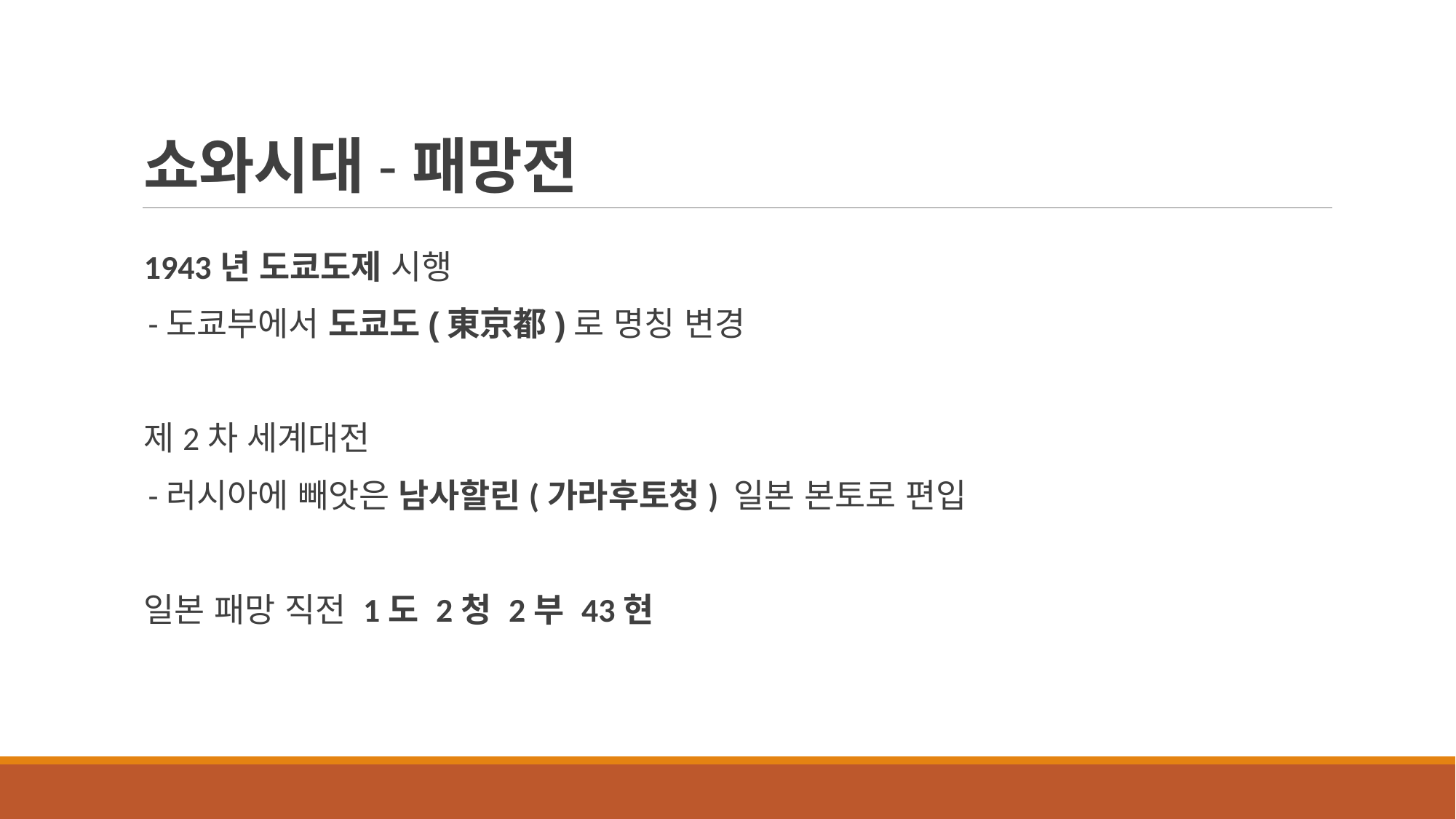

# 쇼와시대-패망전
1943년 도쿄도제 시행
  -도쿄부에서 도쿄도(東京都)로 명칭 변경

제2차 세계대전
  -러시아에 빼앗은 남사할린(가라후토청) 일본 본토로 편입

일본 패망 직전 1도 2청 2부 43현